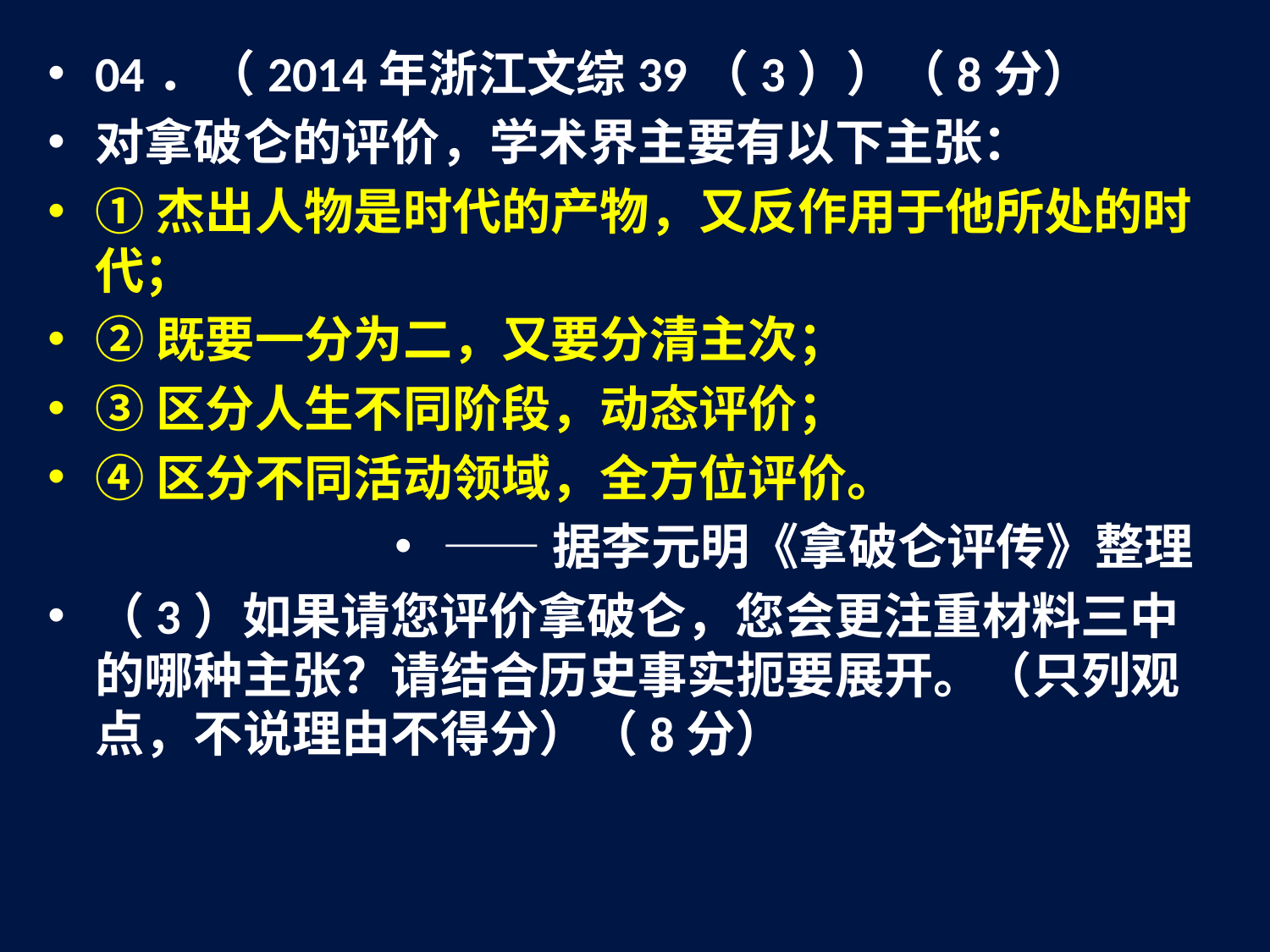

04．（2014年浙江文综39（3））（8分）
对拿破仑的评价，学术界主要有以下主张：
①杰出人物是时代的产物，又反作用于他所处的时代；
②既要一分为二，又要分清主次；
③区分人生不同阶段，动态评价；
④区分不同活动领域，全方位评价。
——据李元明《拿破仑评传》整理
（3）如果请您评价拿破仑，您会更注重材料三中的哪种主张？请结合历史事实扼要展开。（只列观点，不说理由不得分）（8分）